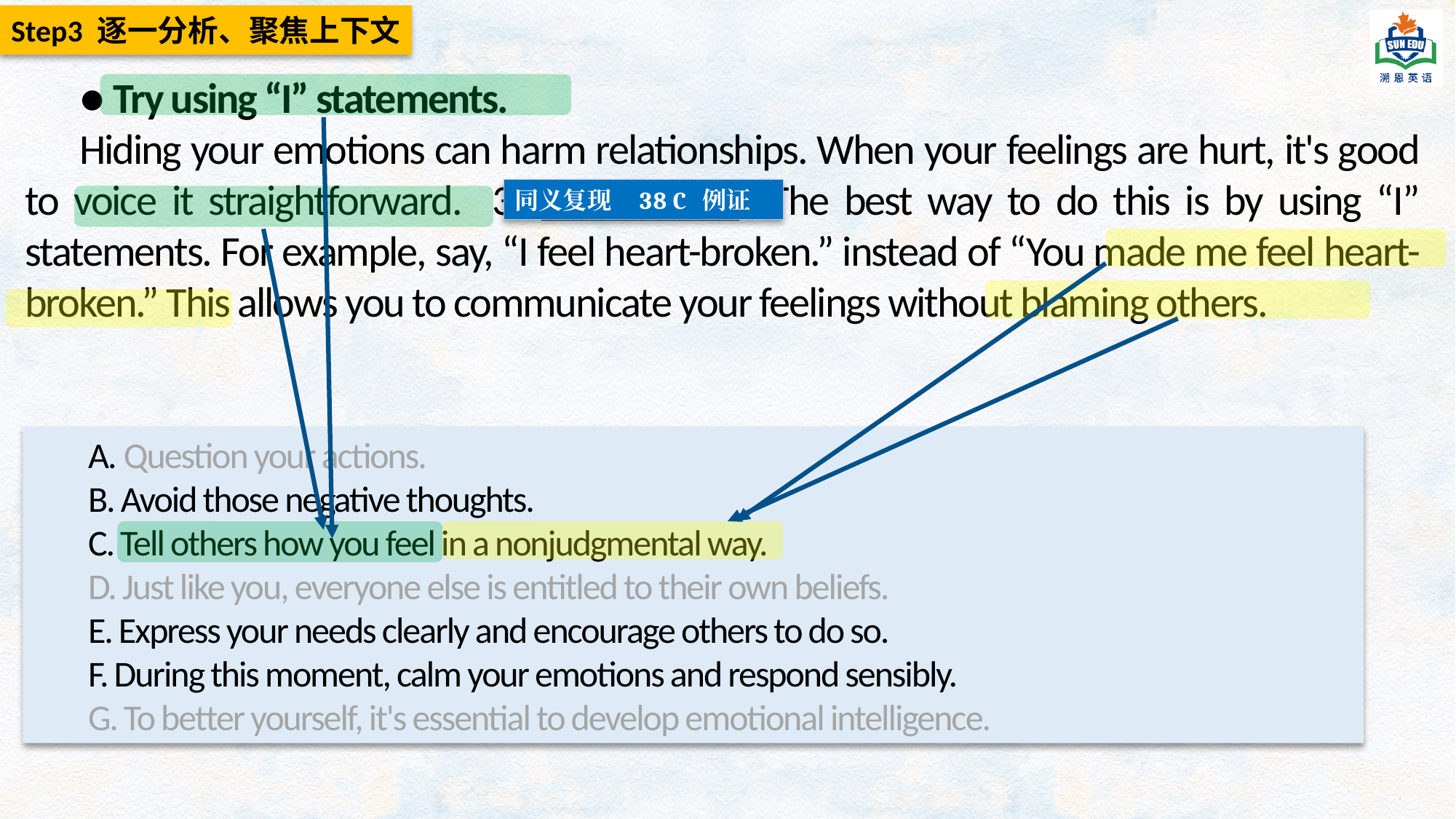

Step3 逐一分析、聚焦上下文
● Try using “I” statements.
Hiding your emotions can harm relationships. When your feelings are hurt, it's good to voice it straightforward.  38.__________  The best way to do this is by using “I” statements. For example, say, “I feel heart-broken.” instead of “You made me feel heart-broken.” This allows you to communicate your feelings without blaming others.

同义复现    38 C  例证

A. Question your actions.
B. Avoid those negative thoughts.
C. Tell others how you feel in a nonjudgmental way.
D. Just like you, everyone else is entitled to their own beliefs.
E. Express your needs clearly and encourage others to do so.
F. During this moment, calm your emotions and respond sensibly.
G. To better yourself, it's essential to develop emotional intelligence.